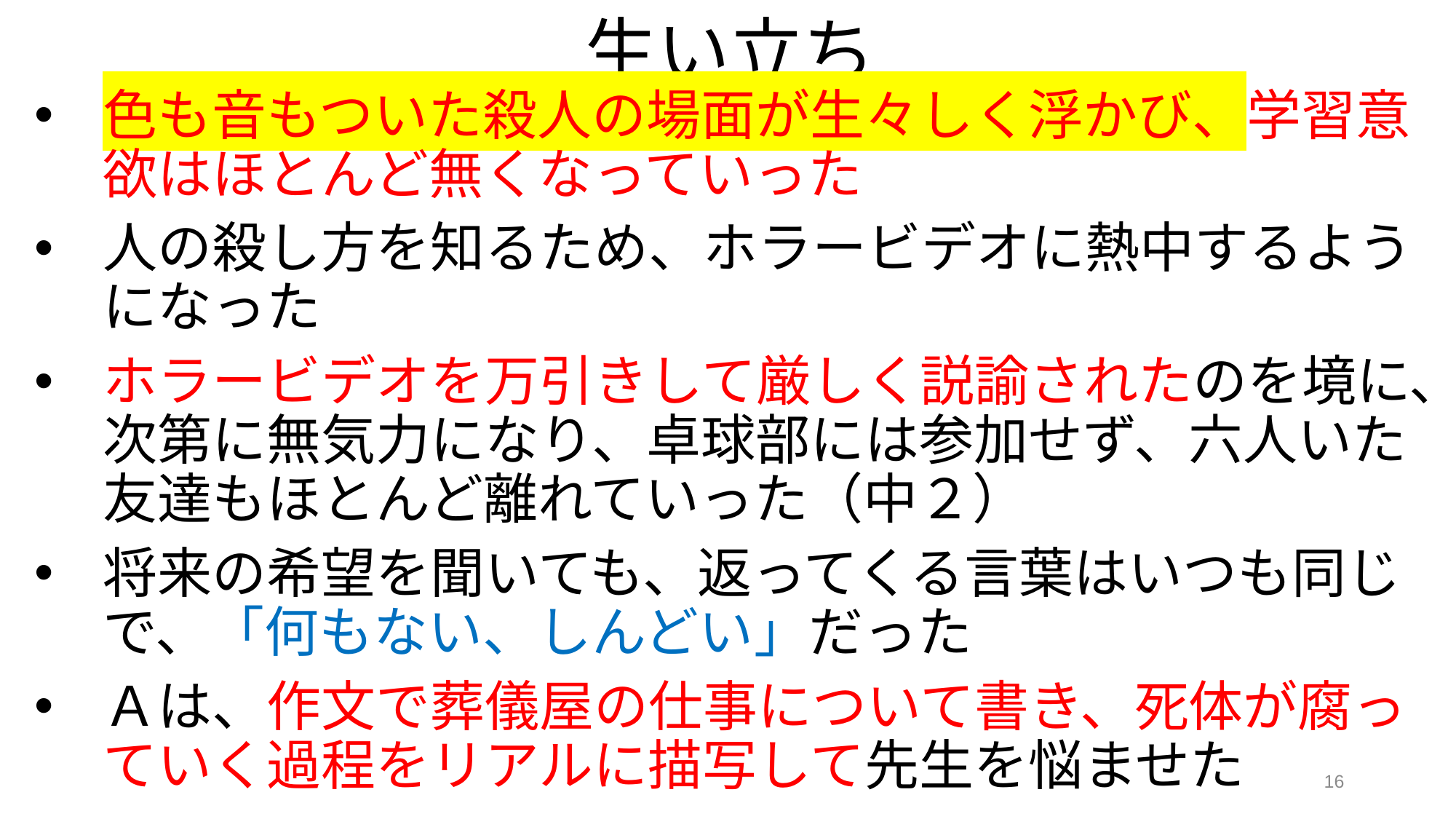

# 生い立ち
色も音もついた殺人の場面が生々しく浮かび、学習意欲はほとんど無くなっていった
人の殺し方を知るため、ホラービデオに熱中するようになった
ホラービデオを万引きして厳しく説諭されたのを境に、次第に無気力になり、卓球部には参加せず、六人いた友達もほとんど離れていった（中２）
将来の希望を聞いても、返ってくる言葉はいつも同じで、「何もない、しんどい」だった
Ａは、作文で葬儀屋の仕事について書き、死体が腐っていく過程をリアルに描写して先生を悩ませた

16